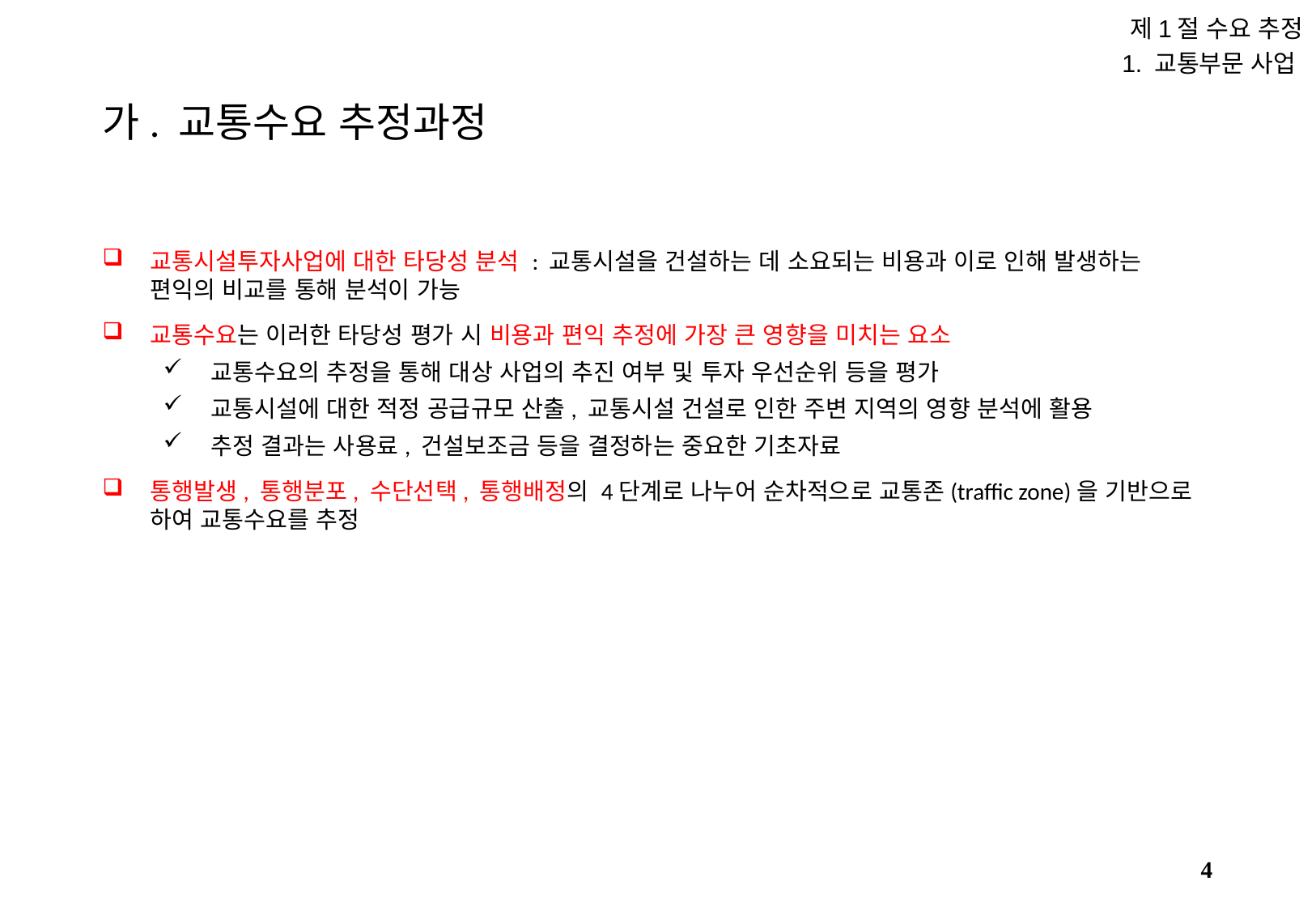

제1절 수요 추정
1. 교통부문 사업
# 가. 교통수요 추정과정
교통시설투자사업에 대한 타당성 분석 : 교통시설을 건설하는 데 소요되는 비용과 이로 인해 발생하는 편익의 비교를 통해 분석이 가능
교통수요는 이러한 타당성 평가 시 비용과 편익 추정에 가장 큰 영향을 미치는 요소
교통수요의 추정을 통해 대상 사업의 추진 여부 및 투자 우선순위 등을 평가
교통시설에 대한 적정 공급규모 산출, 교통시설 건설로 인한 주변 지역의 영향 분석에 활용
추정 결과는 사용료, 건설보조금 등을 결정하는 중요한 기초자료
통행발생, 통행분포, 수단선택, 통행배정의 4단계로 나누어 순차적으로 교통존(traffic zone)을 기반으로 하여 교통수요를 추정
4